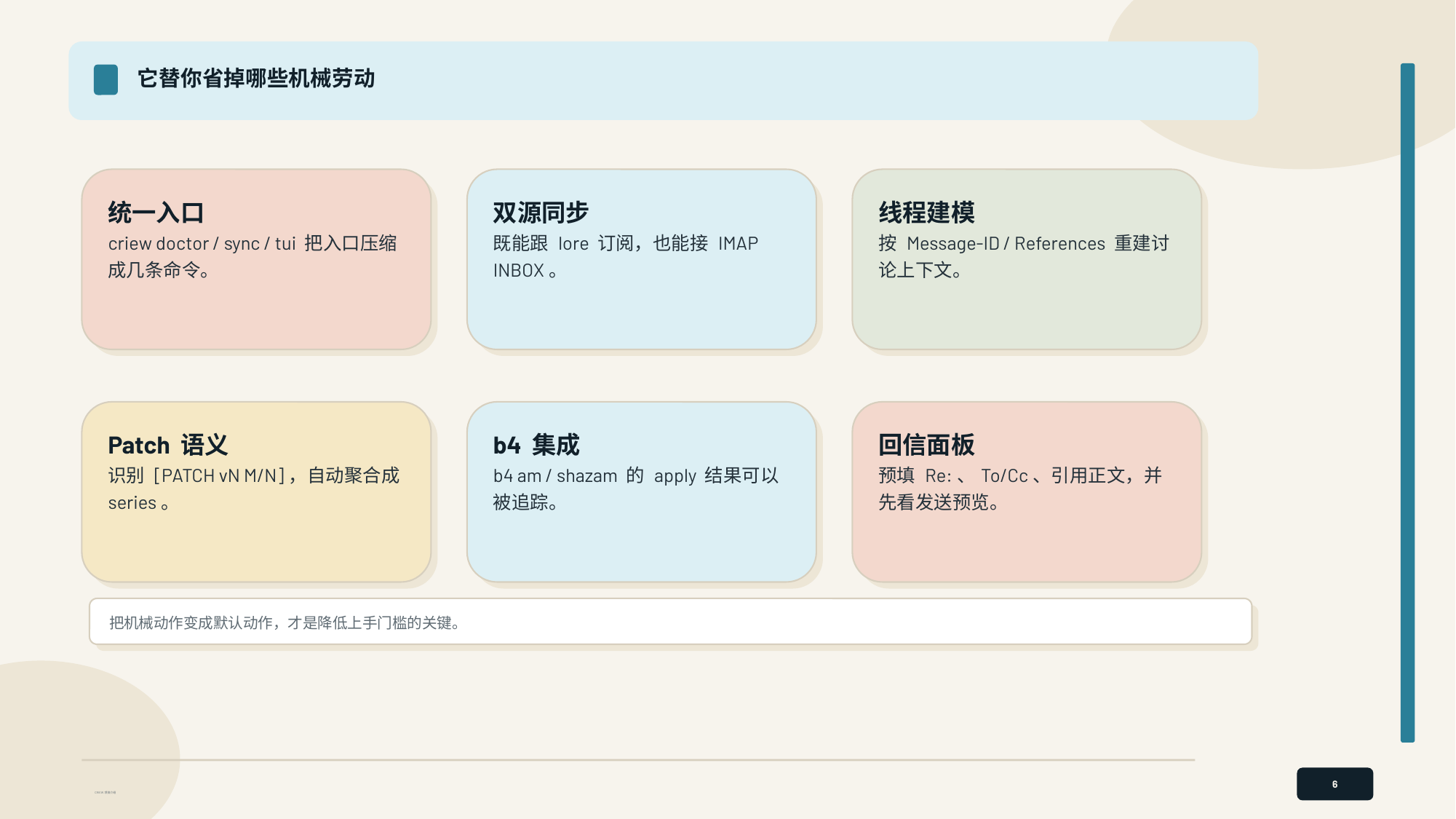

它替你省掉哪些机械劳动

统一入口
criew doctor / sync / tui 把入口压缩成几条命令。
双源同步
既能跟 lore 订阅，也能接 IMAP INBOX。
线程建模
按 Message-ID / References 重建讨论上下文。

Patch 语义
识别 [PATCH vN M/N]，自动聚合成 series。
b4 集成
b4 am / shazam 的 apply 结果可以被追踪。
回信面板
预填 Re:、To/Cc、引用正文，并先看发送预览。

把机械动作变成默认动作，才是降低上手门槛的关键。

6
CRIEW 项目介绍